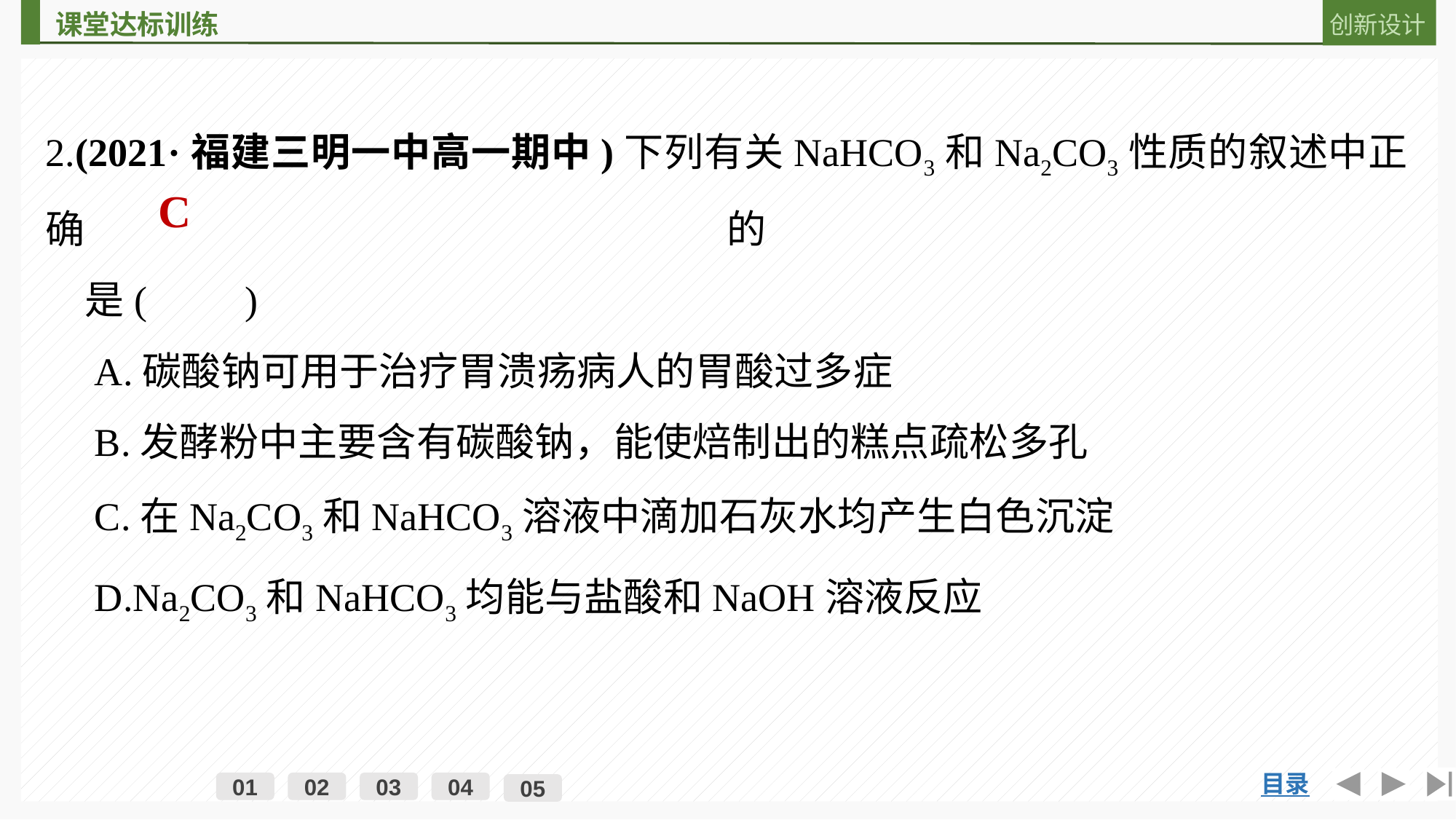

2.(2021·福建三明一中高一期中)下列有关NaHCO3和Na2CO3性质的叙述中正确的
　是(　　)
　A.碳酸钠可用于治疗胃溃疡病人的胃酸过多症
　B.发酵粉中主要含有碳酸钠，能使焙制出的糕点疏松多孔
　C.在Na2CO3和NaHCO3溶液中滴加石灰水均产生白色沉淀
　D.Na2CO3和NaHCO3均能与盐酸和NaOH溶液反应
C